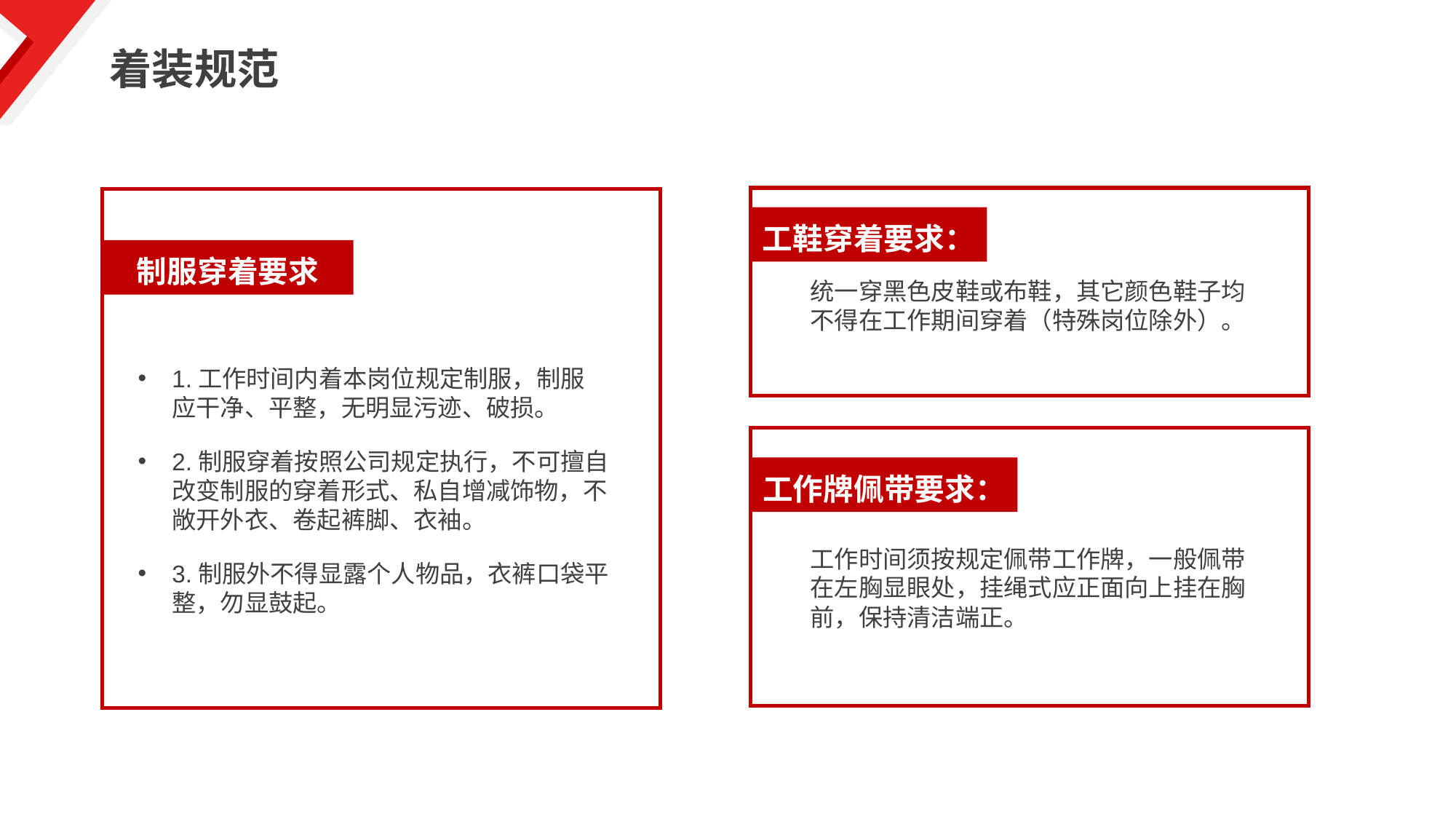

着装规范

工鞋穿着要求：
统一穿黑色皮鞋或布鞋，其它颜色鞋子均不得在工作期间穿着（特殊岗位除外）。

制服穿着要求
1.工作时间内着本岗位规定制服，制服应干净、平整，无明显污迹、破损。
2.制服穿着按照公司规定执行，不可擅自改变制服的穿着形式、私自增减饰物，不敞开外衣、卷起裤脚、衣袖。
3.制服外不得显露个人物品，衣裤口袋平整，勿显鼓起。

工作牌佩带要求：
工作时间须按规定佩带工作牌，一般佩带在左胸显眼处，挂绳式应正面向上挂在胸前，保持清洁端正。